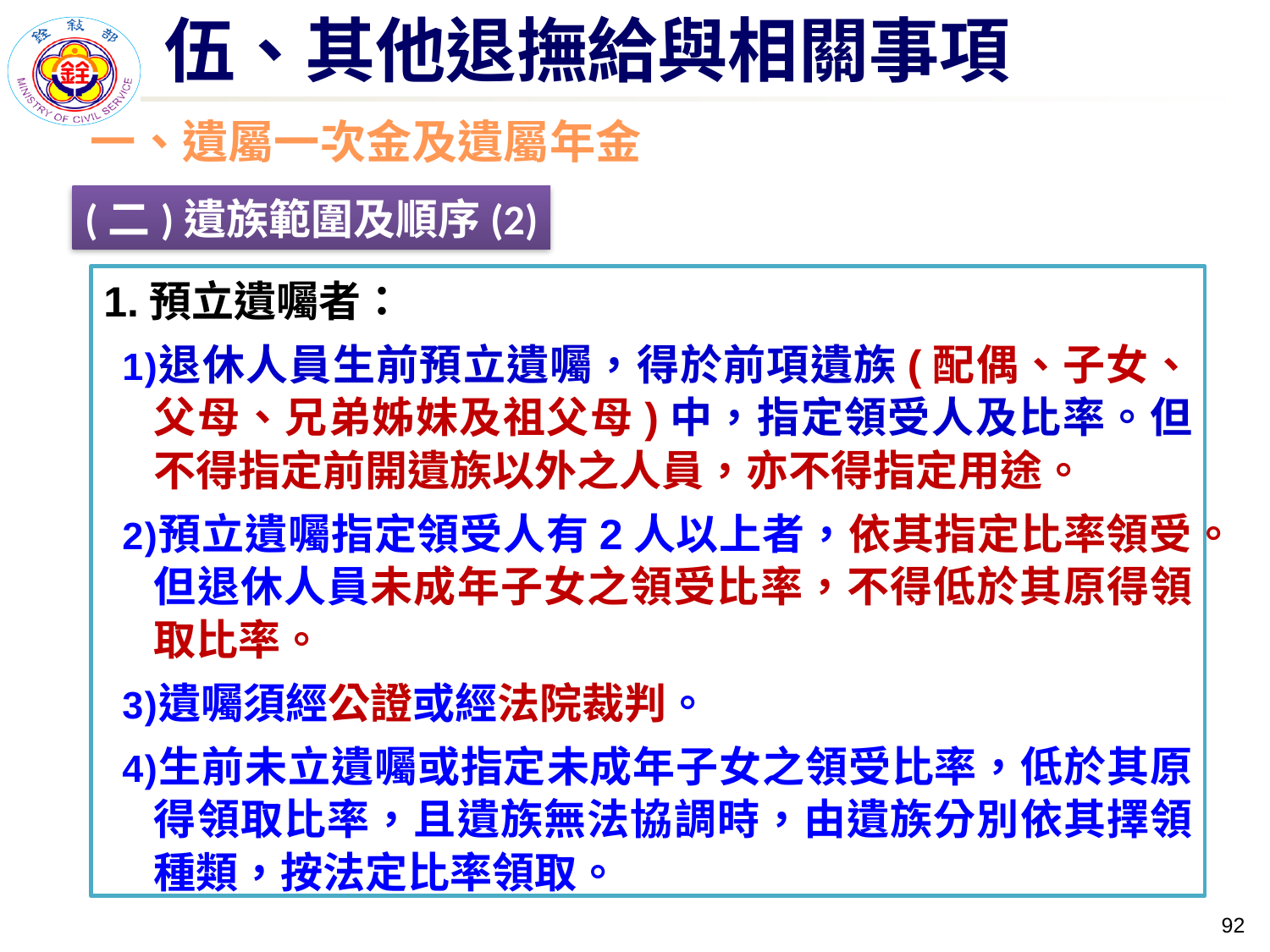

# 伍、其他退撫給與相關事項
一、遺屬一次金及遺屬年金
(二)遺族範圍及順序(2)
1.預立遺囑者：
退休人員生前預立遺囑，得於前項遺族(配偶、子女、父母、兄弟姊妹及祖父母)中，指定領受人及比率。但不得指定前開遺族以外之人員，亦不得指定用途。
預立遺囑指定領受人有2人以上者，依其指定比率領受。但退休人員未成年子女之領受比率，不得低於其原得領取比率。
遺囑須經公證或經法院裁判。
生前未立遺囑或指定未成年子女之領受比率，低於其原得領取比率，且遺族無法協調時，由遺族分別依其擇領種類，按法定比率領取。
92